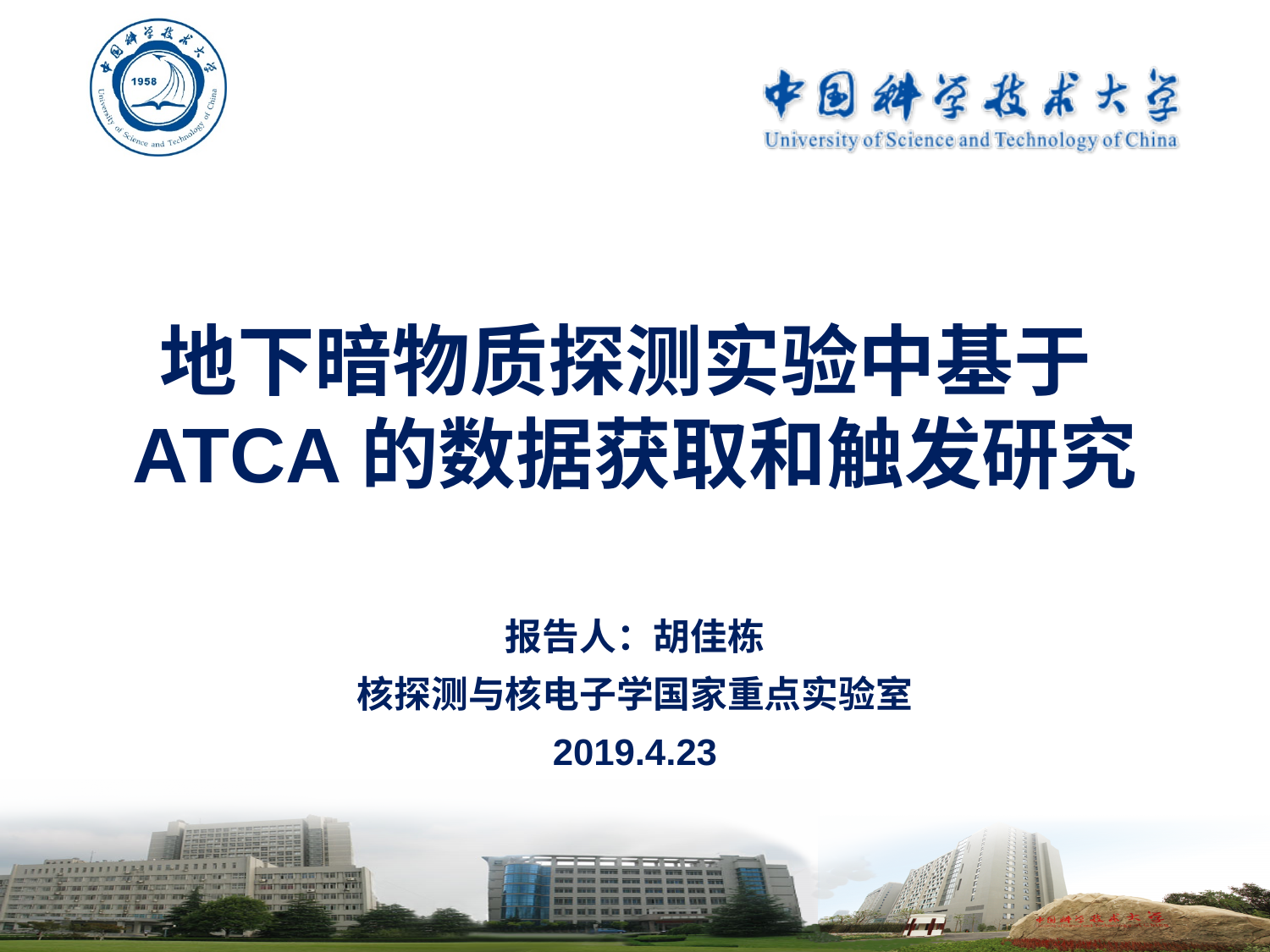

# 地下暗物质探测实验中基于ATCA的数据获取和触发研究
报告人：胡佳栋
核探测与核电子学国家重点实验室
2019.4.23